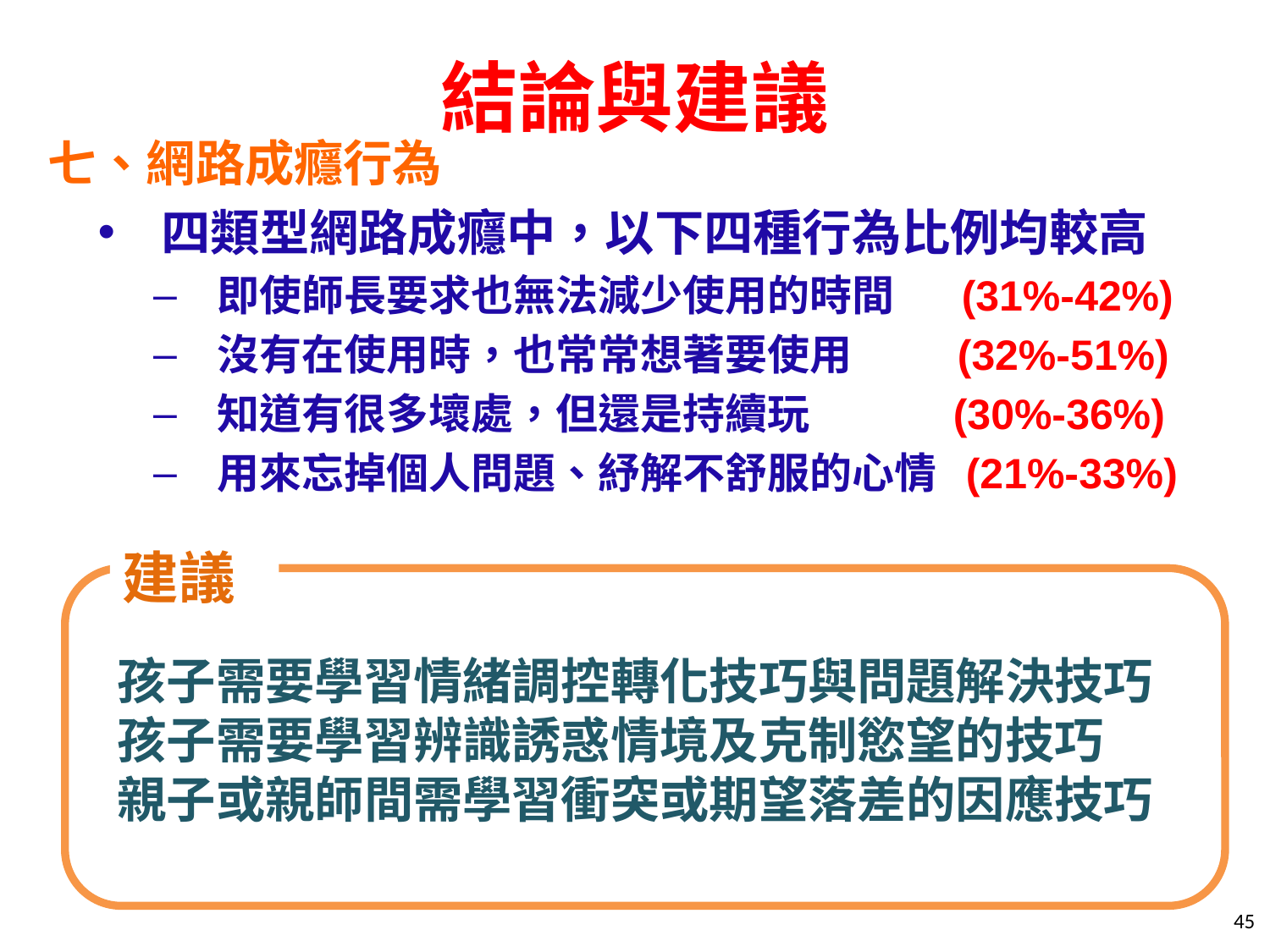

# 結論與建議
七、網路成癮行為
四類型網路成癮中，以下四種行為比例均較高
即使師長要求也無法減少使用的時間      (31%-42%)
沒有在使用時，也常常想著要使用          (32%-51%)
知道有很多壞處，但還是持續玩              (30%-36%)
用來忘掉個人問題、紓解不舒服的心情  (21%-33%)
建議

孩子需要學習情緒調控轉化技巧與問題解決技巧
孩子需要學習辨識誘惑情境及克制慾望的技巧
親子或親師間需學習衝突或期望落差的因應技巧
45